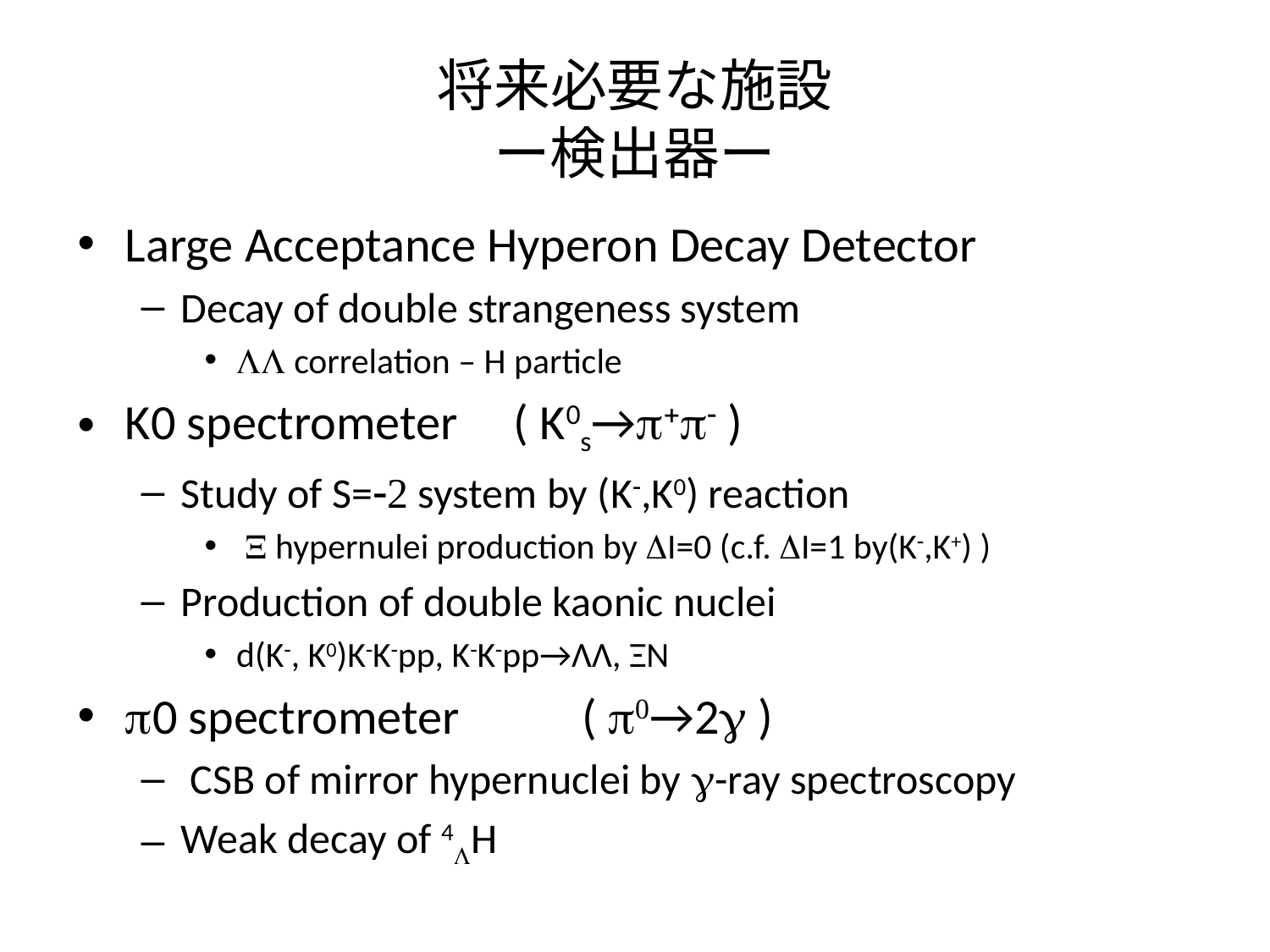

# 将来必要な施設 ー検出器ー
Large Acceptance Hyperon Decay Detector
Decay of double strangeness system
ΛΛ correlation – H particle
K0 spectrometer     ( K0s→π+π− )
Study of S=−2 system by (K−,K0) reaction
 Ξ hypernulei production by ΔI=0 (c.f. ΔI=1 by(K−,K+) )
Production of double kaonic nuclei
d(K−, K0)K−K−pp, K−K−pp→ΛΛ, ΞN
π0 spectrometer　　( π0→2γ )
 CSB of mirror hypernuclei by γ-ray spectroscopy
Weak decay of 4ΛH